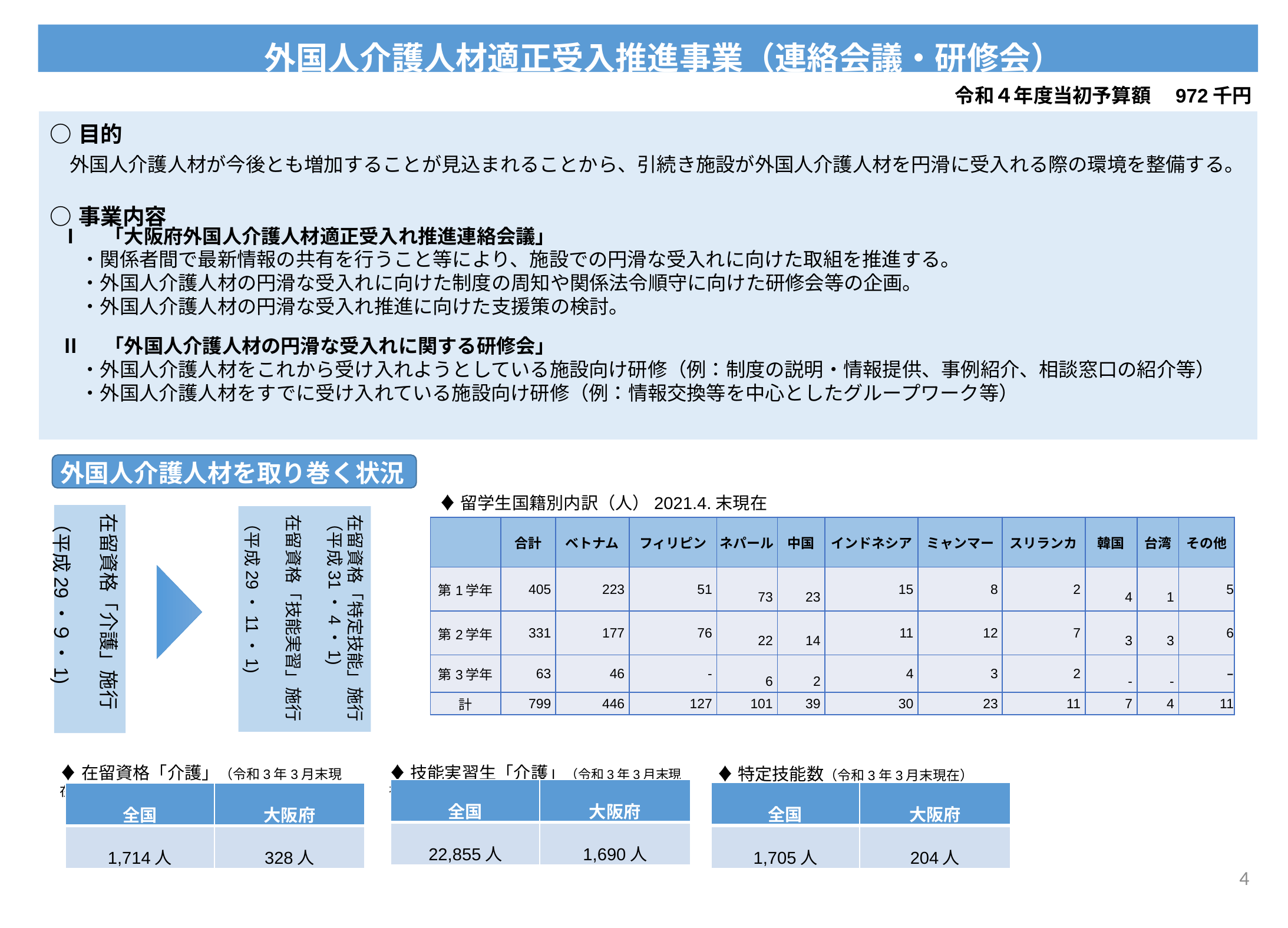

# 外国人介護人材適正受入推進事業（連絡会議・研修会）
　　　　　　　　　　　令和４年度当初予算額　972千円
| ○目的 　外国人介護人材が今後とも増加することが見込まれることから、引続き施設が外国人介護人材を円滑に受入れる際の環境を整備する。 ○事業内容 |
| --- |
人
Ⅰ　「大阪府外国人介護人材適正受入れ推進連絡会議」
　・関係者間で最新情報の共有を行うこと等により、施設での円滑な受入れに向けた取組を推進する。
　・外国人介護人材の円滑な受入れに向けた制度の周知や関係法令順守に向けた研修会等の企画。
　・外国人介護人材の円滑な受入れ推進に向けた支援策の検討。
Ⅱ　「外国人介護人材の円滑な受入れに関する研修会」
　・外国人介護人材をこれから受け入れようとしている施設向け研修（例：制度の説明・情報提供、事例紹介、相談窓口の紹介等）
　・外国人介護人材をすでに受け入れている施設向け研修（例：情報交換等を中心としたグループワーク等）
外国人介護人材を取り巻く状況

♦留学生国籍別内訳（人）2021.4.末現在
在留資格「介護」施行
（平成29・９・1)
在留資格「特定技能」施行
（平成31・4・1)

在留資格「技能実習」施行
（平成29・11・1)
|  | 合計 | ベトナム | フィリピン | ネパール | 中国 | インドネシア | ミャンマー | スリランカ | 韓国 | 台湾 | その他 |
| --- | --- | --- | --- | --- | --- | --- | --- | --- | --- | --- | --- |
| 第1学年 | 405 | 223 | 51 | 73 | 23 | 15 | 8 | 2 | 4 | 1 | 5 |
| 第2学年 | 331 | 177 | 76 | 22 | 14 | 11 | 12 | 7 | 3 | 3 | 6 |
| 第3学年 | 63 | 46 | - | 6 | 2 | 4 | 3 | 2 | - | - | ｰ |
| 計 | 799 | 446 | 127 | 101 | 39 | 30 | 23 | 11 | 7 | 4 | 11 |

♦在留資格「介護」（令和3年3月末現在）
♦技能実習生「介護」（令和3年3月末現在）
♦特定技能数（令和3年3月末現在）

| 全国 | 大阪府 |
| --- | --- |
| 22,855人 | 1,690人 |
| 全国 | 大阪府 |
| --- | --- |
| 1,705人 | 204人 |
| 全国 | 大阪府 |
| --- | --- |
| 1,714人 | 328人 |
4